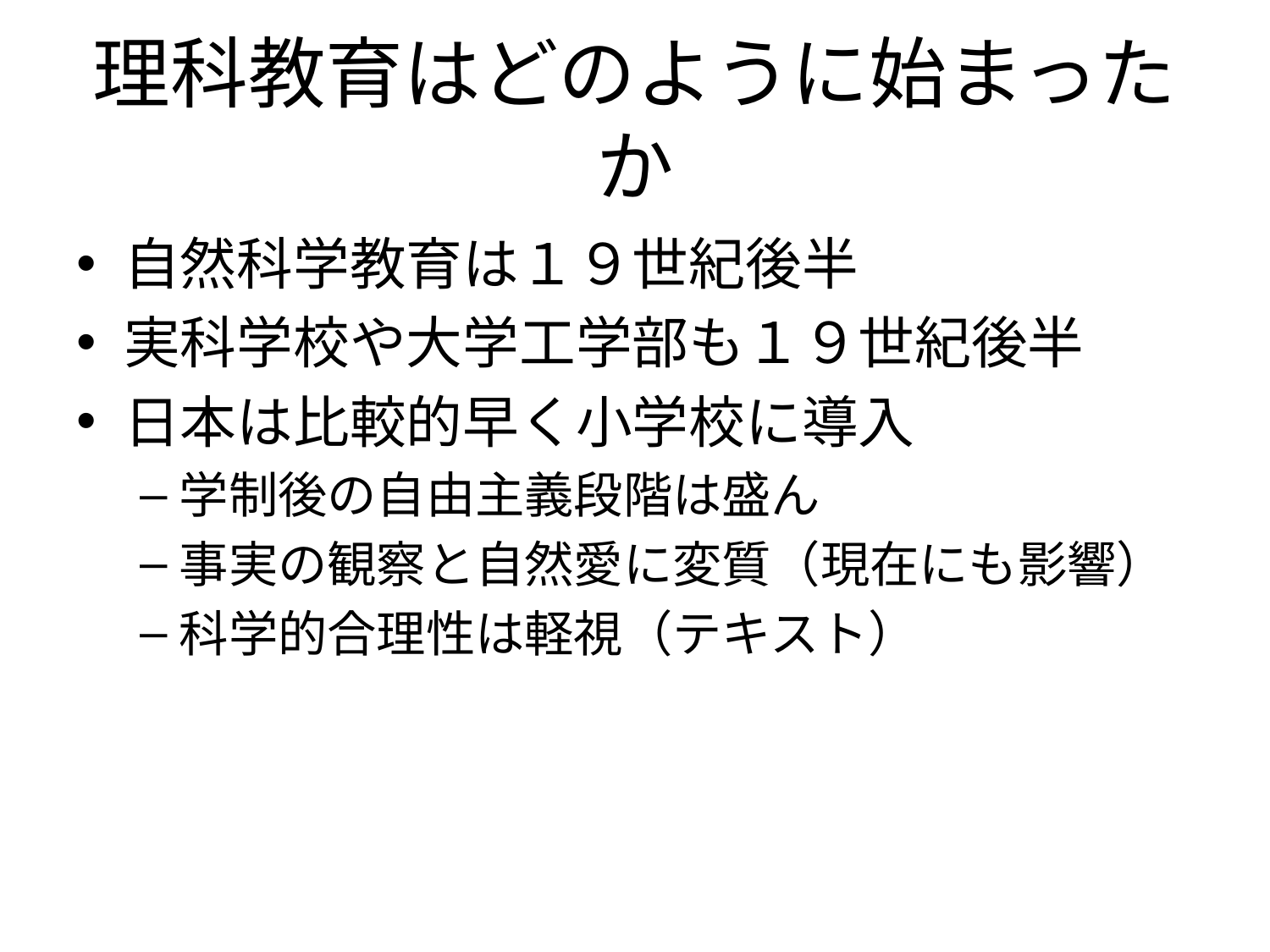

# 理科教育はどのように始まったか
自然科学教育は１９世紀後半
実科学校や大学工学部も１９世紀後半
日本は比較的早く小学校に導入
学制後の自由主義段階は盛ん
事実の観察と自然愛に変質（現在にも影響）
科学的合理性は軽視（テキスト）